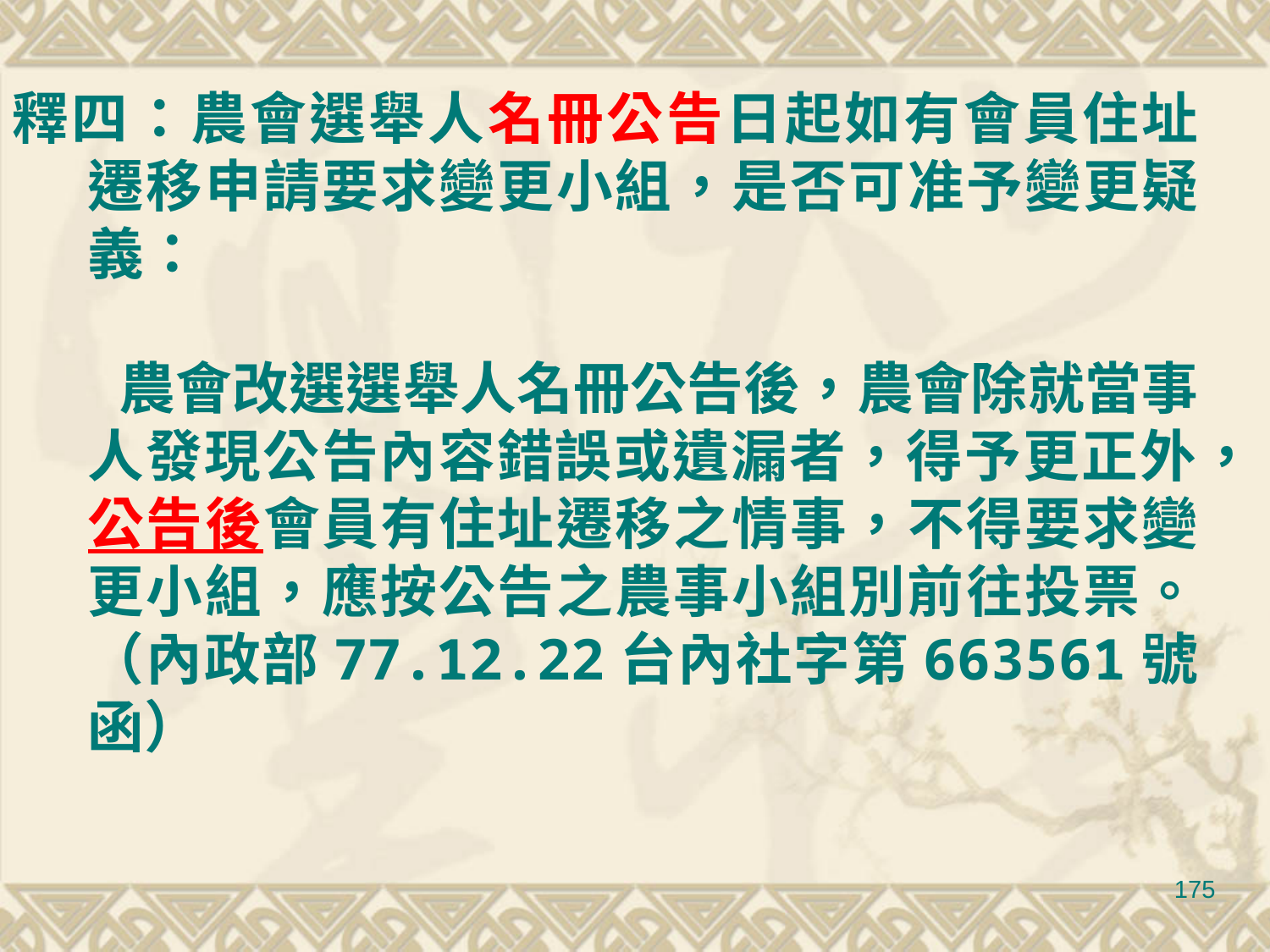

釋四：農會選舉人名冊公告日起如有會員住址遷移申請要求變更小組，是否可准予變更疑義：

       農會改選選舉人名冊公告後，農會除就當事人發現公告內容錯誤或遺漏者，得予更正外，公告後會員有住址遷移之情事，不得要求變更小組，應按公告之農事小組別前往投票。（內政部77.12.22台內社字第663561號函）

175